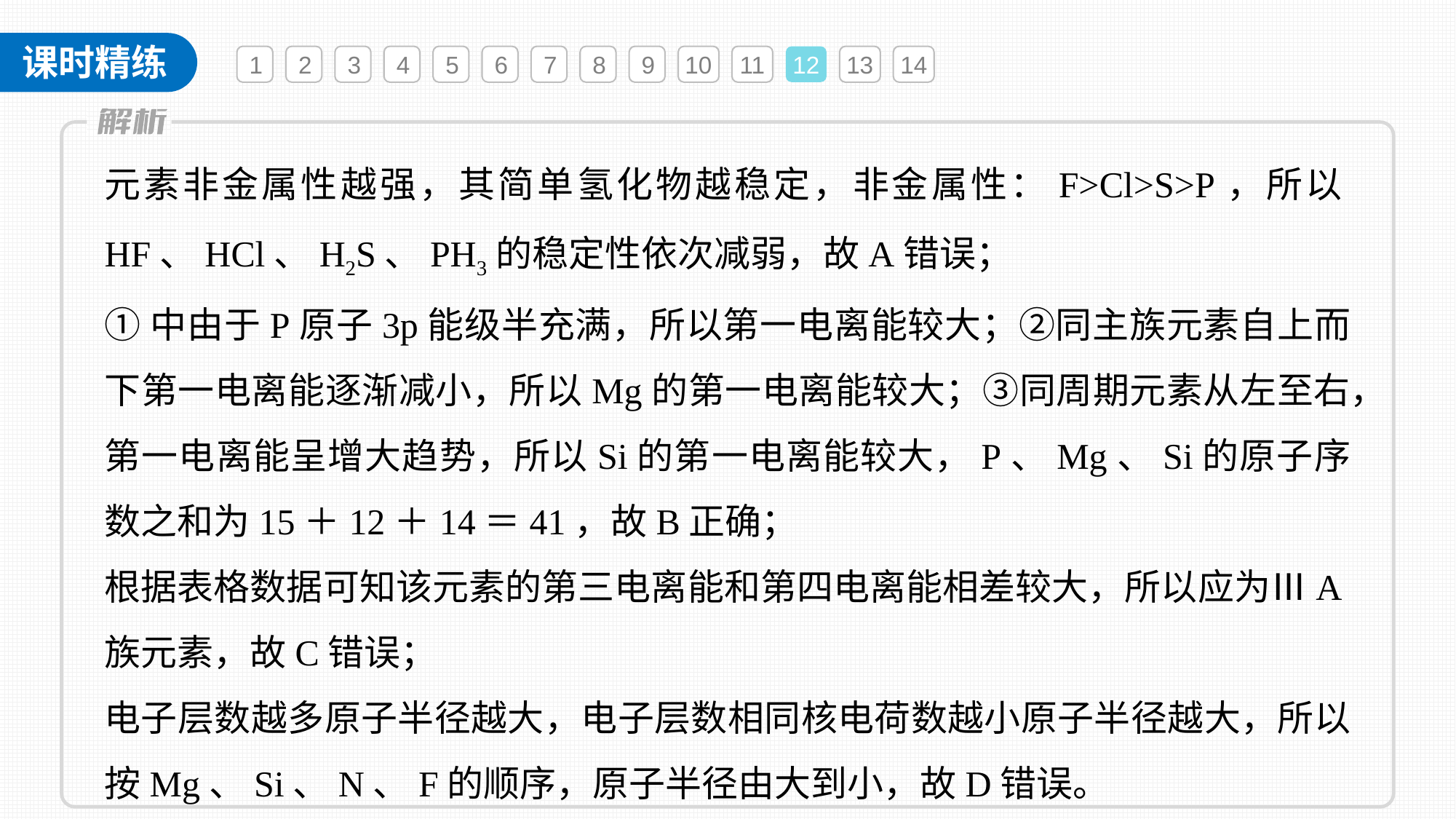

1
2
3
4
5
6
7
8
9
10
11
12
13
14

元素非金属性越强，其简单氢化物越稳定，非金属性：F>Cl>S>P，所以HF、HCl、H2S、PH3的稳定性依次减弱，故A错误；
①中由于P原子3p能级半充满，所以第一电离能较大；②同主族元素自上而下第一电离能逐渐减小，所以Mg的第一电离能较大；③同周期元素从左至右，第一电离能呈增大趋势，所以Si的第一电离能较大，P、Mg、Si的原子序数之和为15＋12＋14＝41，故B正确；
根据表格数据可知该元素的第三电离能和第四电离能相差较大，所以应为ⅢA族元素，故C错误；
电子层数越多原子半径越大，电子层数相同核电荷数越小原子半径越大，所以按Mg、Si、N、F的顺序，原子半径由大到小，故D错误。